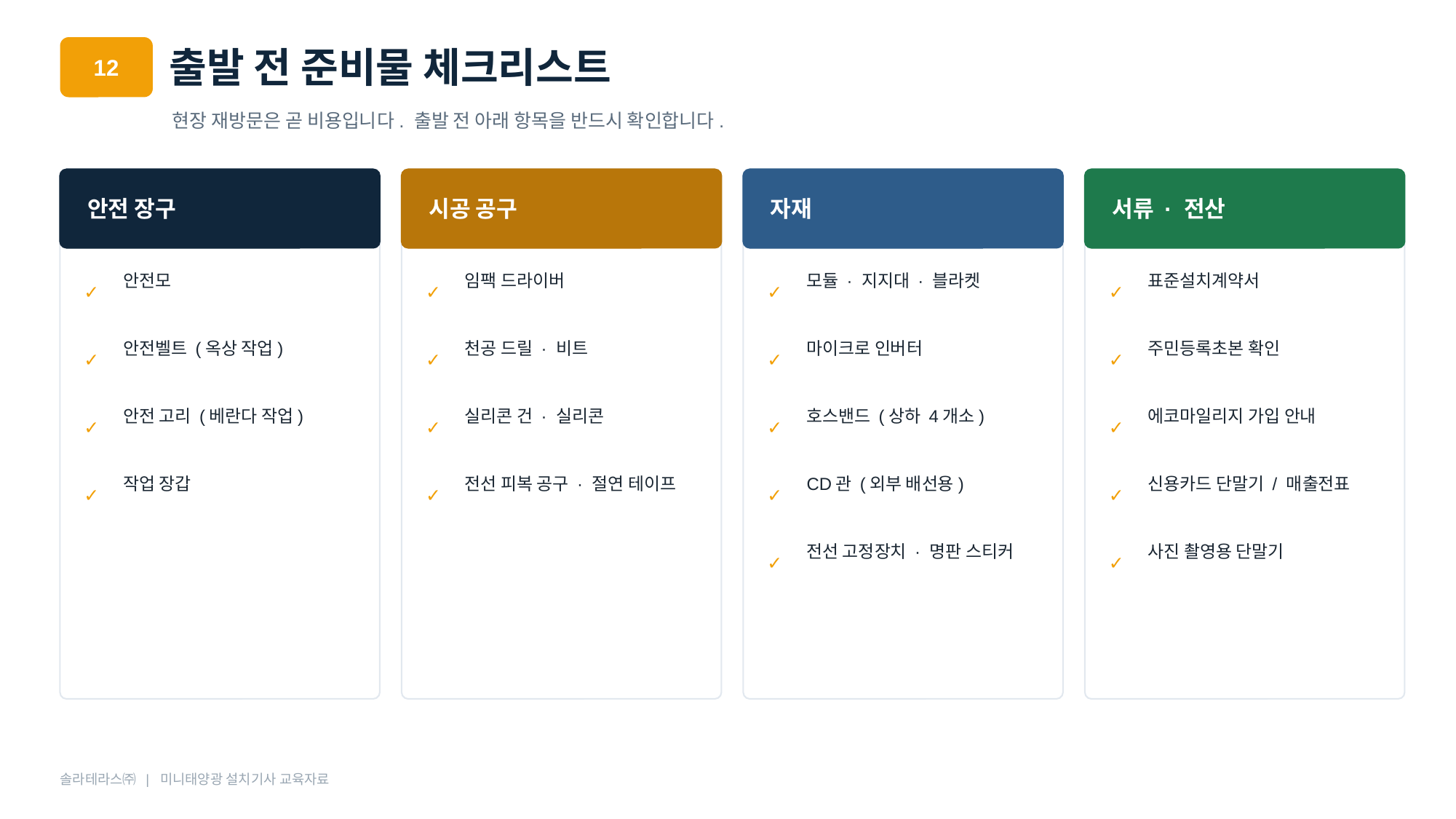

출발 전 준비물 체크리스트
12
현장 재방문은 곧 비용입니다. 출발 전 아래 항목을 반드시 확인합니다.

안전 장구

시공 공구

자재

서류 · 전산
안전모
임팩 드라이버
모듈 · 지지대 · 블라켓
표준설치계약서
✓
✓
✓
✓
안전벨트 (옥상 작업)
천공 드릴 · 비트
마이크로 인버터
주민등록초본 확인
✓
✓
✓
✓
안전 고리 (베란다 작업)
실리콘 건 · 실리콘
호스밴드 (상하 4개소)
에코마일리지 가입 안내
✓
✓
✓
✓
작업 장갑
전선 피복 공구 · 절연 테이프
CD관 (외부 배선용)
신용카드 단말기 / 매출전표
✓
✓
✓
✓
전선 고정장치 · 명판 스티커
사진 촬영용 단말기
✓
✓
솔라테라스㈜  |  미니태양광 설치기사 교육자료